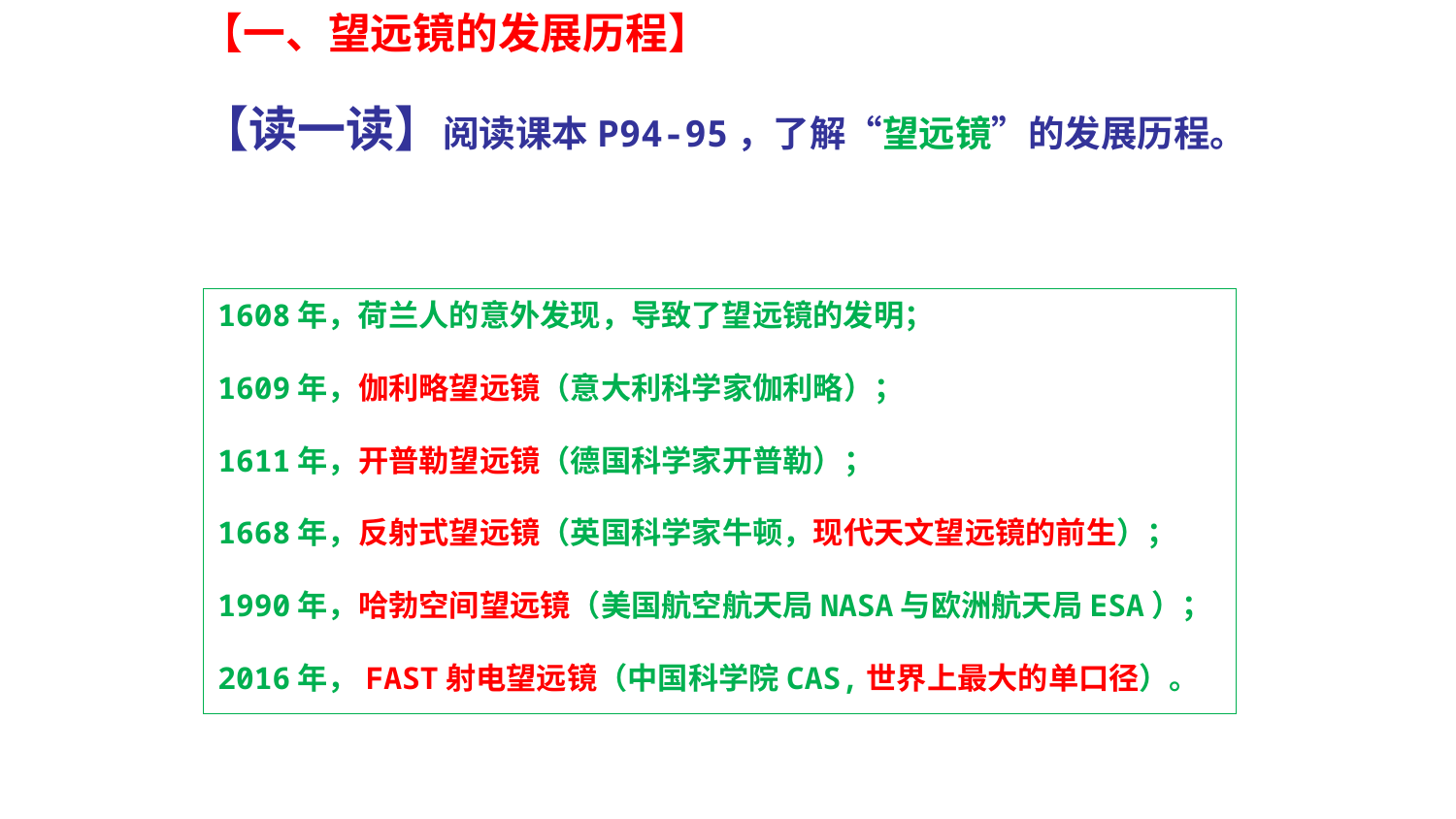

【一、望远镜的发展历程】

【读一读】阅读课本P94-95，了解“望远镜”的发展历程。
1608年，荷兰人的意外发现，导致了望远镜的发明；

1609年，伽利略望远镜（意大利科学家伽利略）；

1611年，开普勒望远镜（德国科学家开普勒）；

1668年，反射式望远镜（英国科学家牛顿，现代天文望远镜的前生）；

1990年，哈勃空间望远镜（美国航空航天局NASA与欧洲航天局ESA）；

2016年，FAST射电望远镜（中国科学院CAS,世界上最大的单口径）。